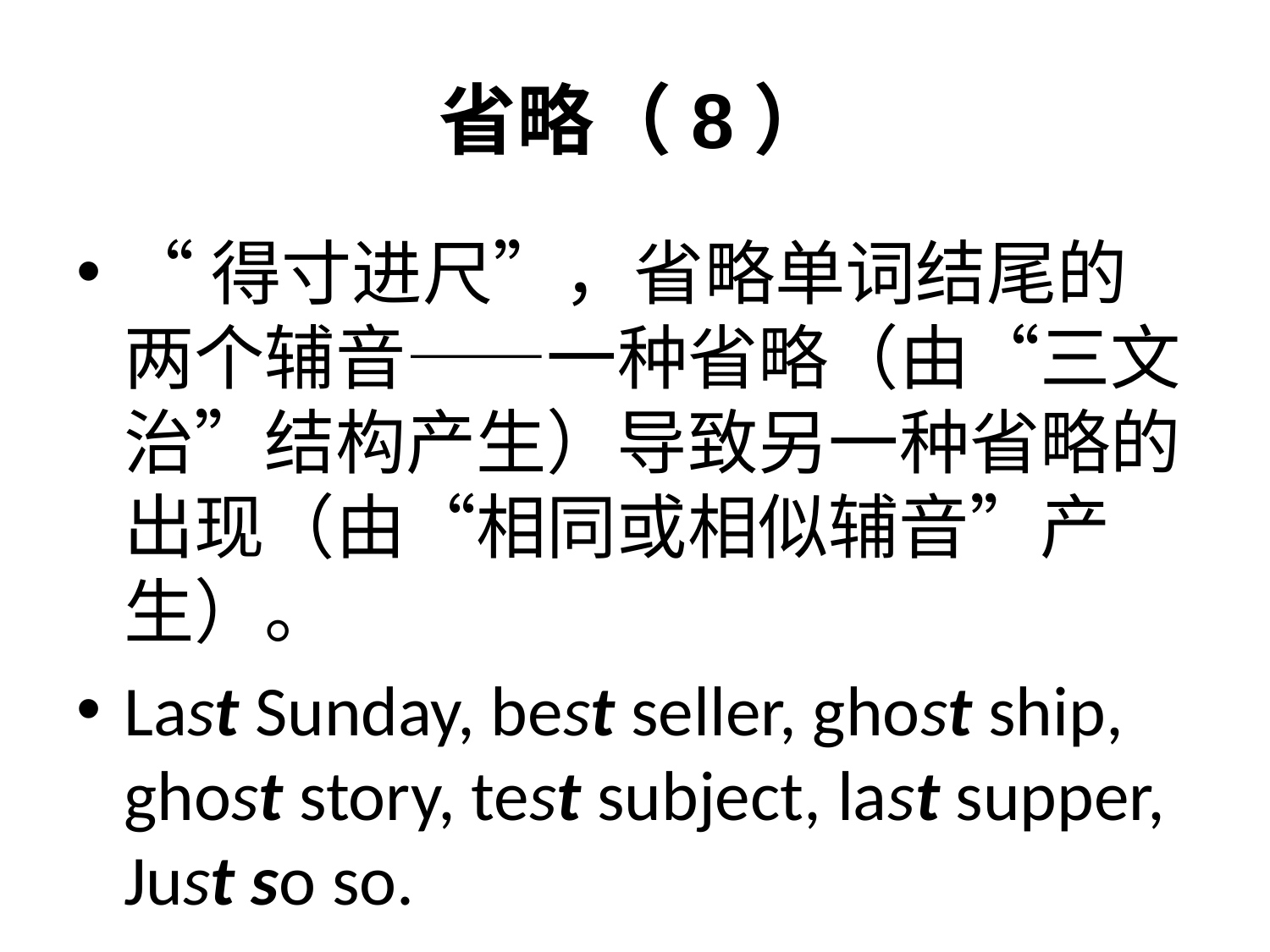

# 省略（8）
“得寸进尺”，省略单词结尾的两个辅音——一种省略（由“三文治”结构产生）导致另一种省略的出现（由“相同或相似辅音”产生）。
Last Sunday, best seller, ghost ship, ghost story, test subject, last supper, Just so so.